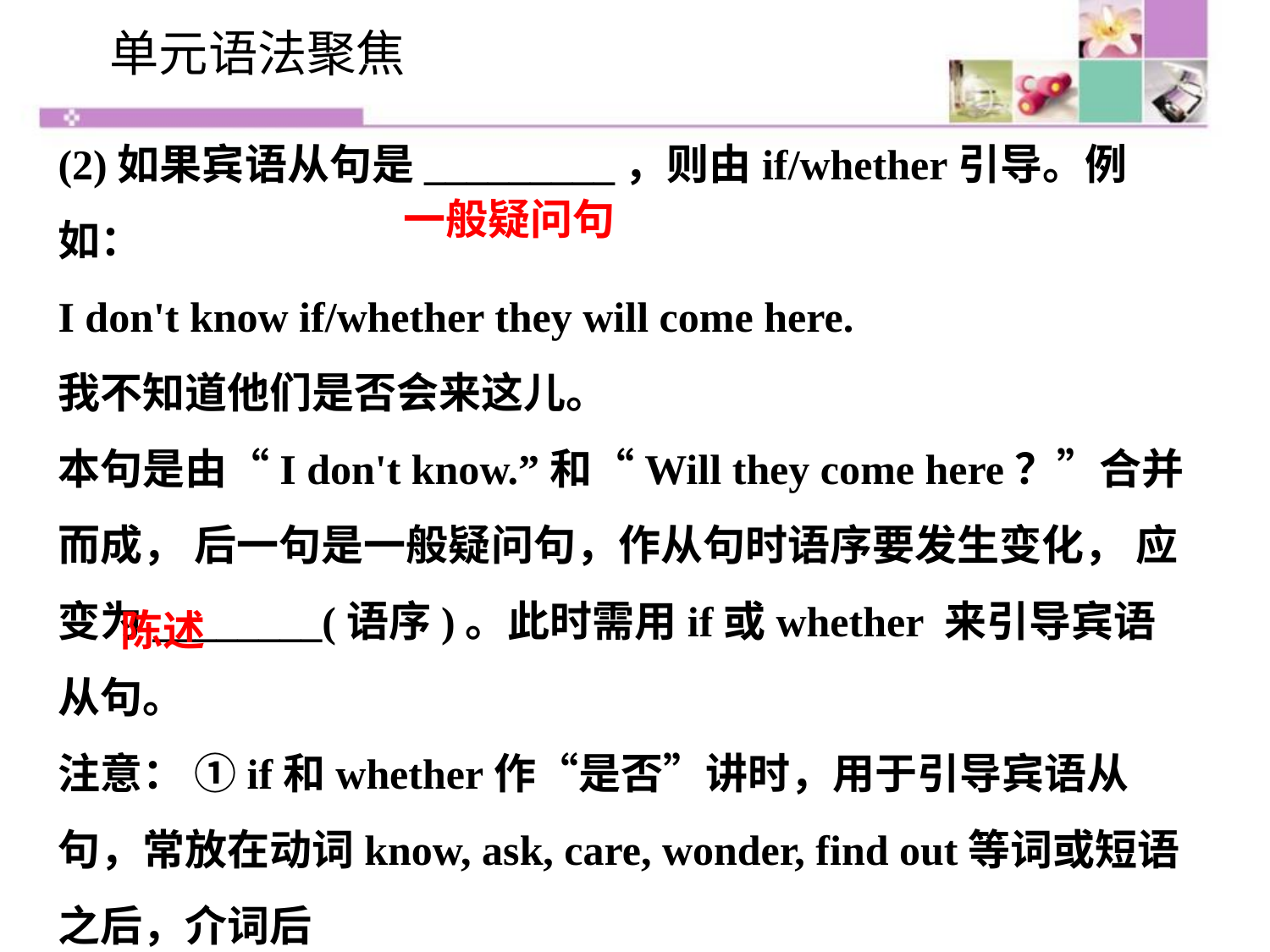

单元语法聚焦

(2)如果宾语从句是_________，则由if/whether引导。例如：
I don't know if/whether they will come here.
我不知道他们是否会来这儿。
本句是由“I don't know.”和“Will they come here？”合并而成， 后一句是一般疑问句，作从句时语序要发生变化， 应变为________(语序)。此时需用if或whether 来引导宾语从句。
注意： ①if和whether作“是否”讲时，用于引导宾语从句，常放在动词know, ask, care, wonder, find out等词或短语之后，介词后
一般疑问句

陈述